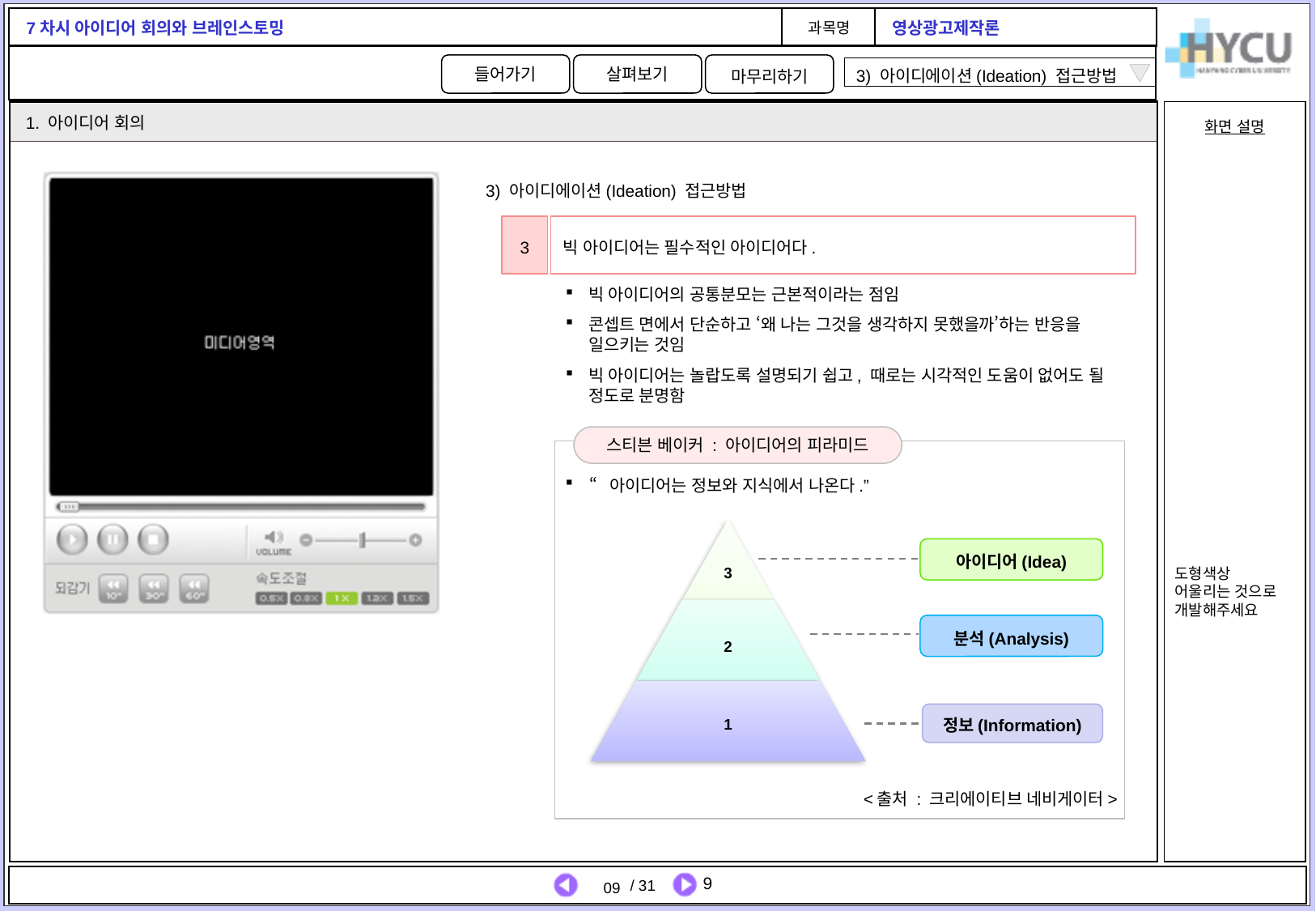

3) 아이디에이션(Ideation) 접근방법
1. 아이디어 회의
3) 아이디에이션(Ideation) 접근방법
3
빅 아이디어는 필수적인 아이디어다.
빅 아이디어의 공통분모는 근본적이라는 점임
콘셉트 면에서 단순하고 ‘왜 나는 그것을 생각하지 못했을까’하는 반응을 일으키는 것임
빅 아이디어는 놀랍도록 설명되기 쉽고, 때로는 시각적인 도움이 없어도 될 정도로 분명함
스티븐 베이커 : 아이디어의 피라미드

“아이디어는 정보와 지식에서 나온다.”
3
2
1
아이디어(Idea)
도형색상
어울리는 것으로
개발해주세요
분석(Analysis)
정보(Information)
<출처 : 크리에이티브 네비게이터>
09